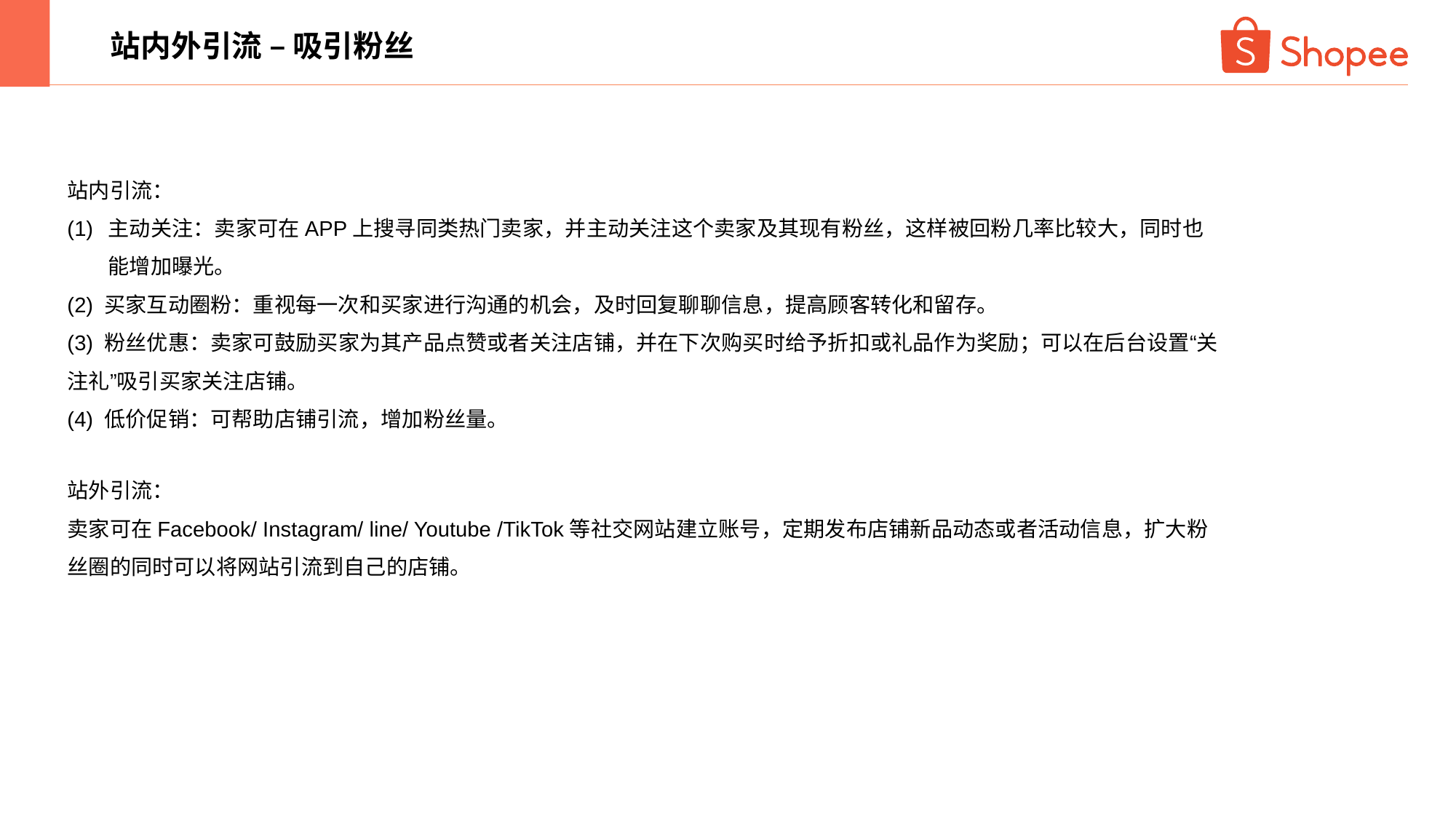

站内外引流 – 吸引粉丝
站内引流：
主动关注：卖家可在APP上搜寻同类热门卖家，并主动关注这个卖家及其现有粉丝，这样被回粉几率比较大，同时也能增加曝光。
(2) 买家互动圈粉：重视每一次和买家进行沟通的机会，及时回复聊聊信息，提高顾客转化和留存。
(3) 粉丝优惠：卖家可鼓励买家为其产品点赞或者关注店铺，并在下次购买时给予折扣或礼品作为奖励；可以在后台设置“关注礼”吸引买家关注店铺。
(4) 低价促销：可帮助店铺引流，增加粉丝量。

站外引流：
卖家可在Facebook/ Instagram/ line/ Youtube /TikTok等社交网站建立账号，定期发布店铺新品动态或者活动信息，扩大粉丝圈的同时可以将网站引流到自己的店铺。